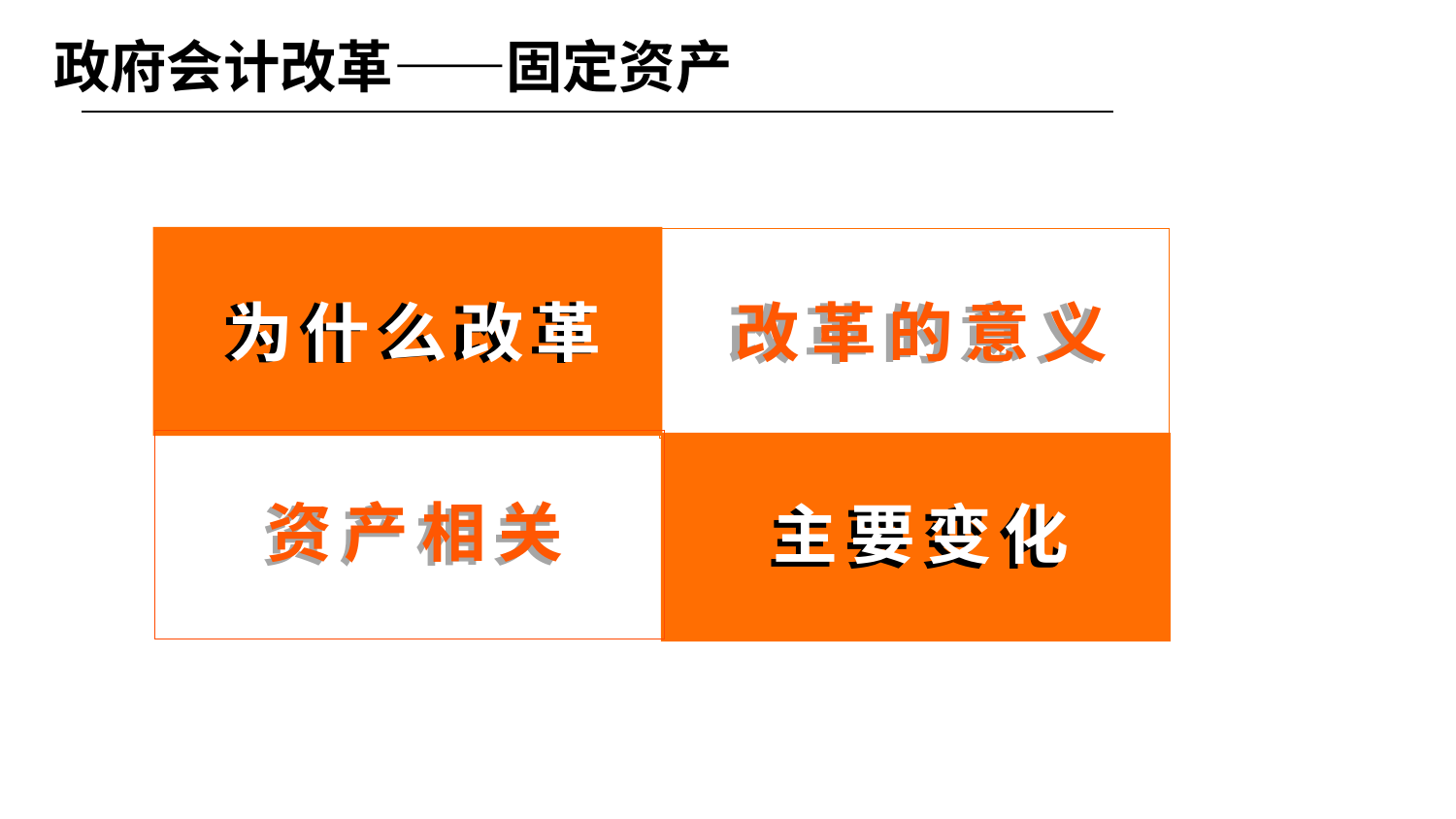

# 政府会计改革——固定资产
为什么改革
改革的意义
为什么改革
改革的意义
资产相关
主要变化
资产相关
主要变化